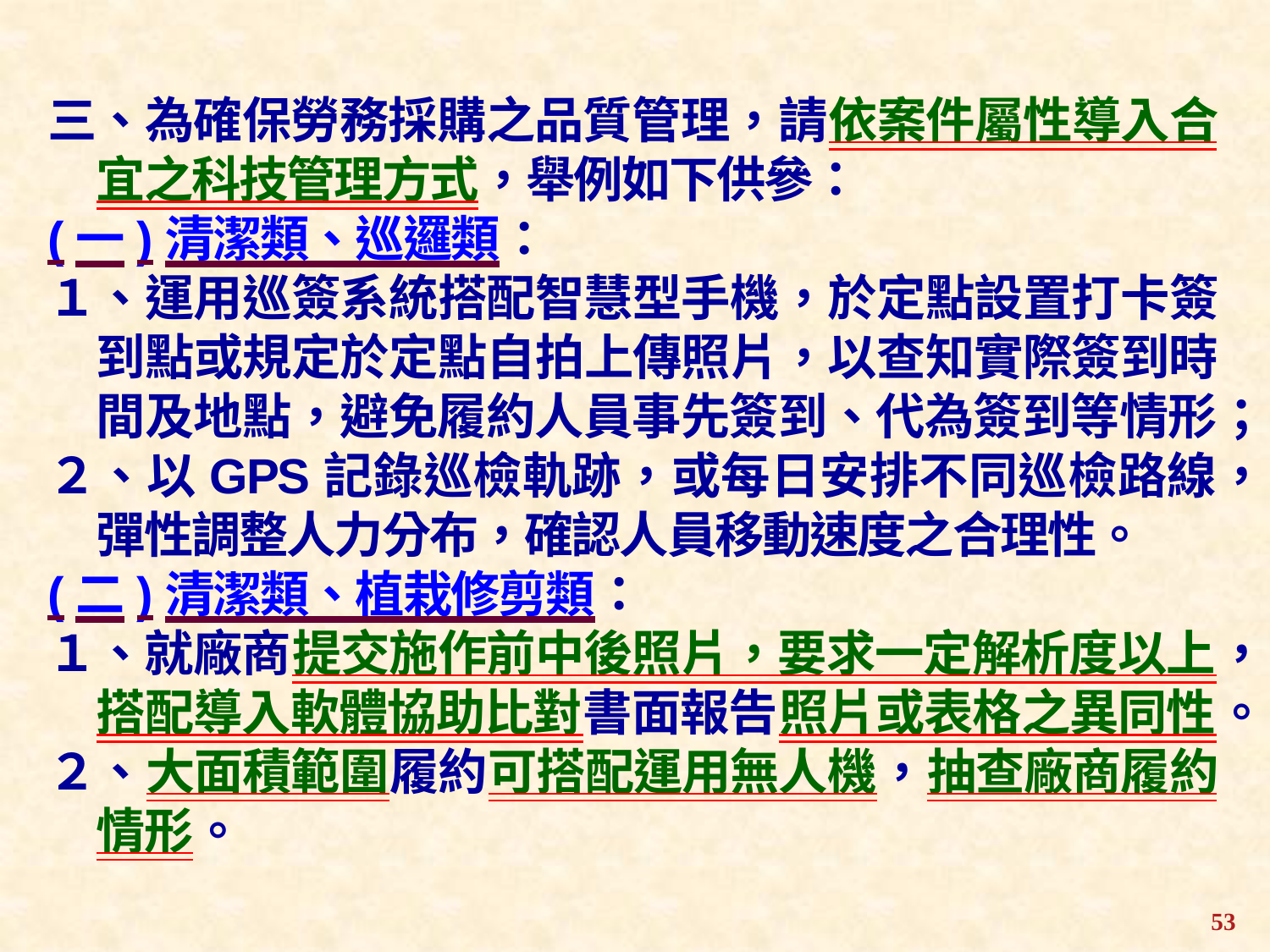

三、為確保勞務採購之品質管理，請依案件屬性導入合宜之科技管理方式，舉例如下供參：
(一)清潔類、巡邏類：
１、運用巡簽系統搭配智慧型手機，於定點設置打卡簽到點或規定於定點自拍上傳照片，以查知實際簽到時間及地點，避免履約人員事先簽到、代為簽到等情形；
２、以GPS記錄巡檢軌跡，或每日安排不同巡檢路線，彈性調整人力分布，確認人員移動速度之合理性。
(二)清潔類、植栽修剪類：
１、就廠商提交施作前中後照片，要求一定解析度以上，搭配導入軟體協助比對書面報告照片或表格之異同性。
２、大面積範圍履約可搭配運用無人機，抽查廠商履約情形。
53